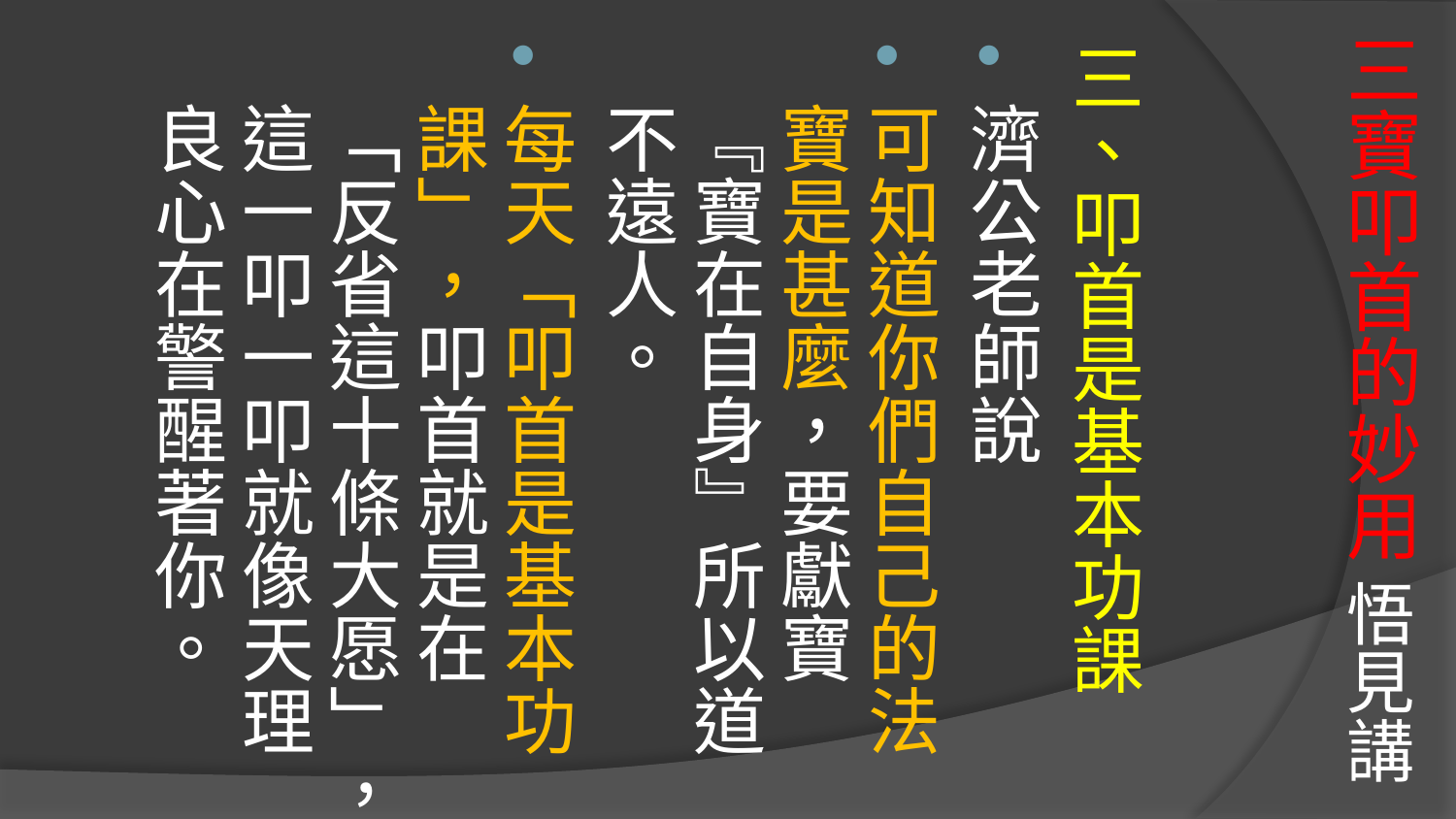

三、叩首是基本功課
濟公老師說
可知道你們自己的法寶是甚麼，要獻寶『寶在自身』所以道不遠人。
每天「叩首是基本功課」，叩首就是在「反省這十條大愿」，這一叩一叩就像天理良心在警醒著你。

# 三寶叩首的妙用 悟見講